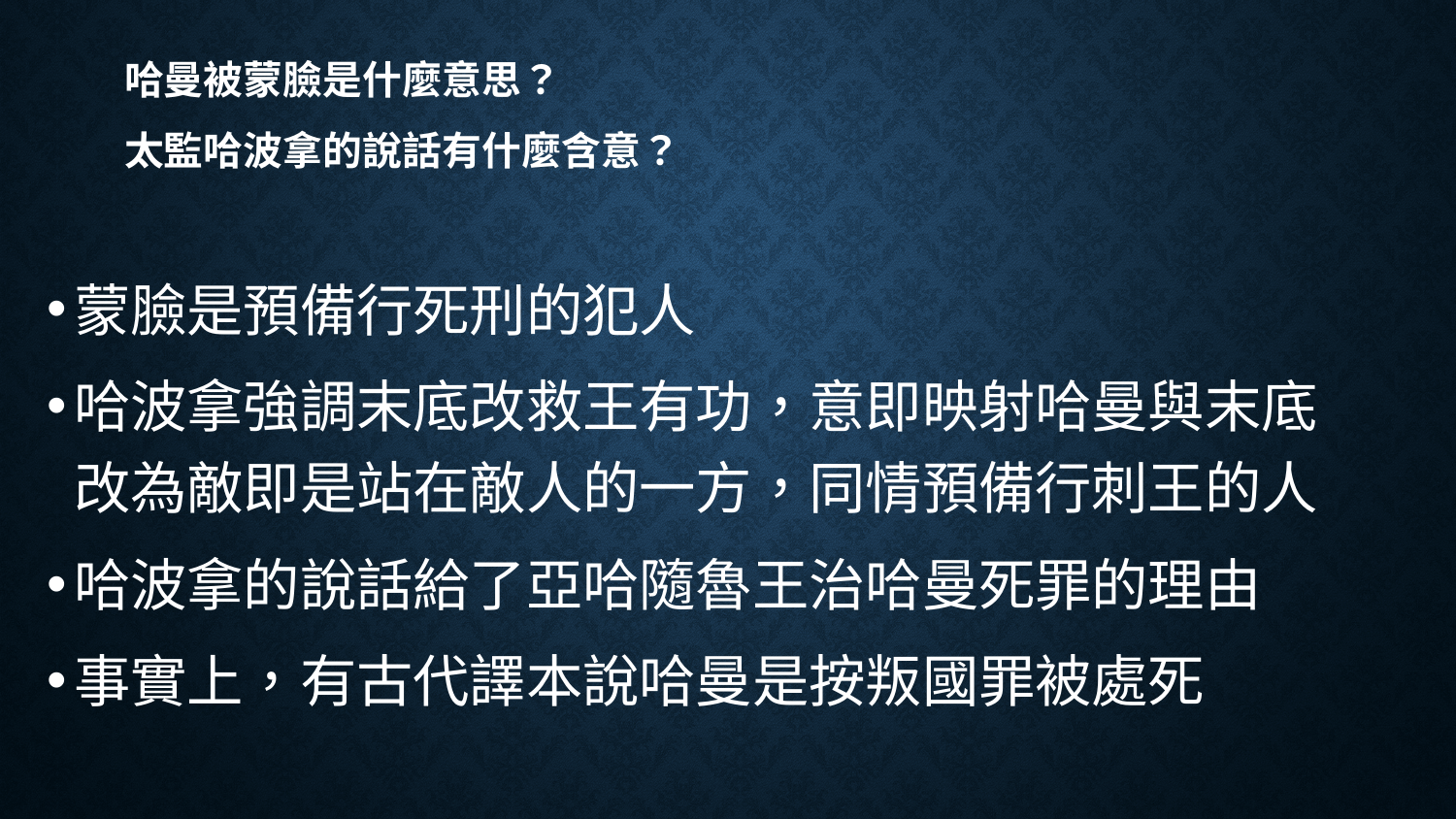

# 哈曼被蒙臉是什麼意思？ 太監哈波拿的說話有什麼含意？
蒙臉是預備行死刑的犯人
哈波拿強調末底改救王有功，意即映射哈曼與末底改為敵即是站在敵人的一方，同情預備行刺王的人
哈波拿的說話給了亞哈隨魯王治哈曼死罪的理由
事實上，有古代譯本說哈曼是按叛國罪被處死